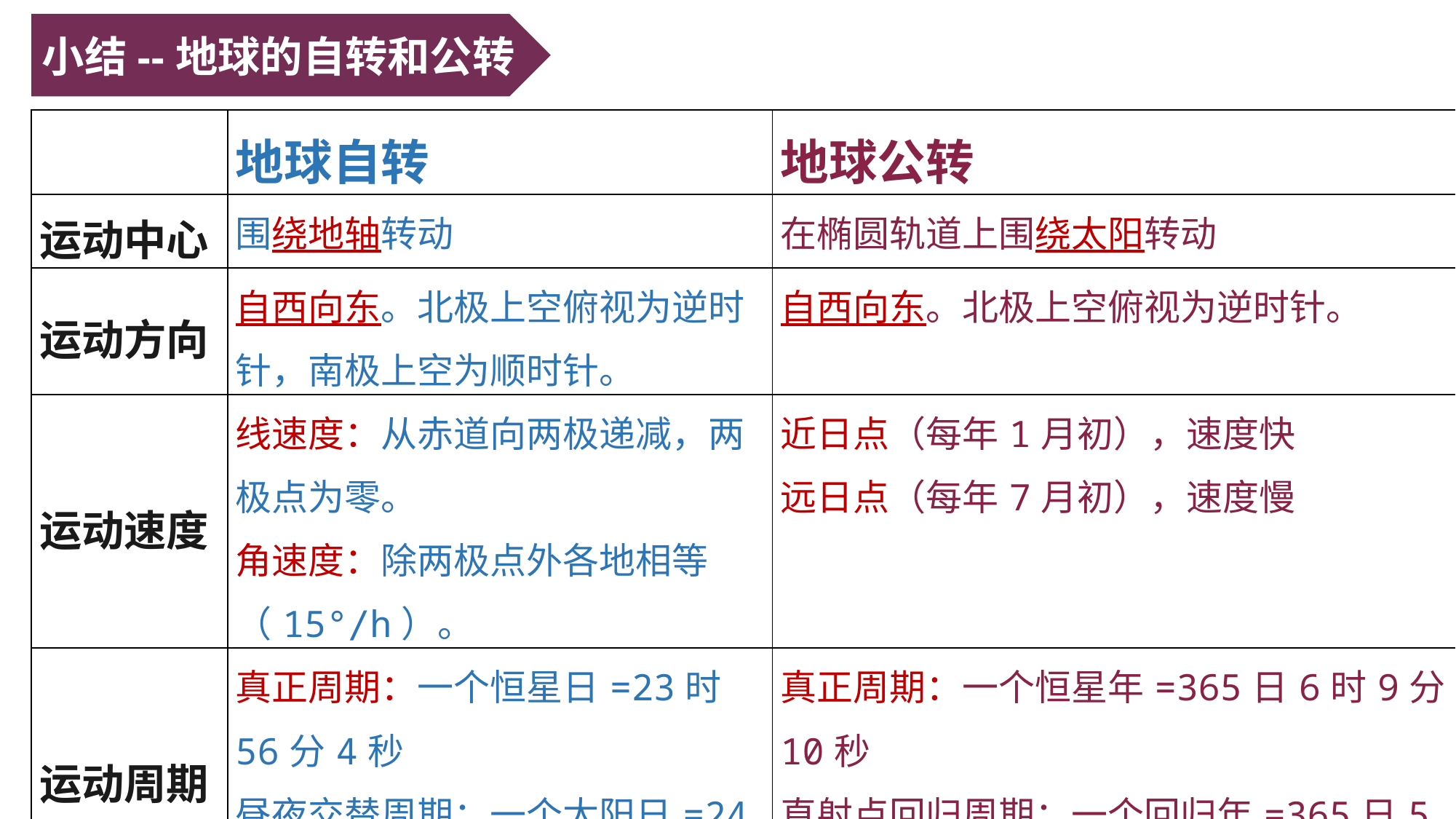

小结--地球的自转和公转
|  | 地球自转 | 地球公转 |
| --- | --- | --- |
| 运动中心 | 围绕地轴转动 | 在椭圆轨道上围绕太阳转动 |
| 运动方向 | 自西向东。北极上空俯视为逆时针，南极上空为顺时针。 | 自西向东。北极上空俯视为逆时针。 |
| 运动速度 | 线速度：从赤道向两极递减，两极点为零。 角速度：除两极点外各地相等（15°∕h）。 | 近日点（每年1月初），速度快 远日点（每年7月初），速度慢 |
| 运动周期 | 真正周期：一个恒星日=23时56分4秒 昼夜交替周期：一个太阳日=24时 | 真正周期：一个恒星年=365日6时9分10秒 直射点回归周期：一个回归年=365日5时48分46秒 |
| 地理意义 | 1. 昼夜交替 2. 地方时 3. 沿地表水平运动物体的偏移 | 1. 昼夜长短的变化 2. 正午太阳高度的变化 3. 产生四季和五带 |